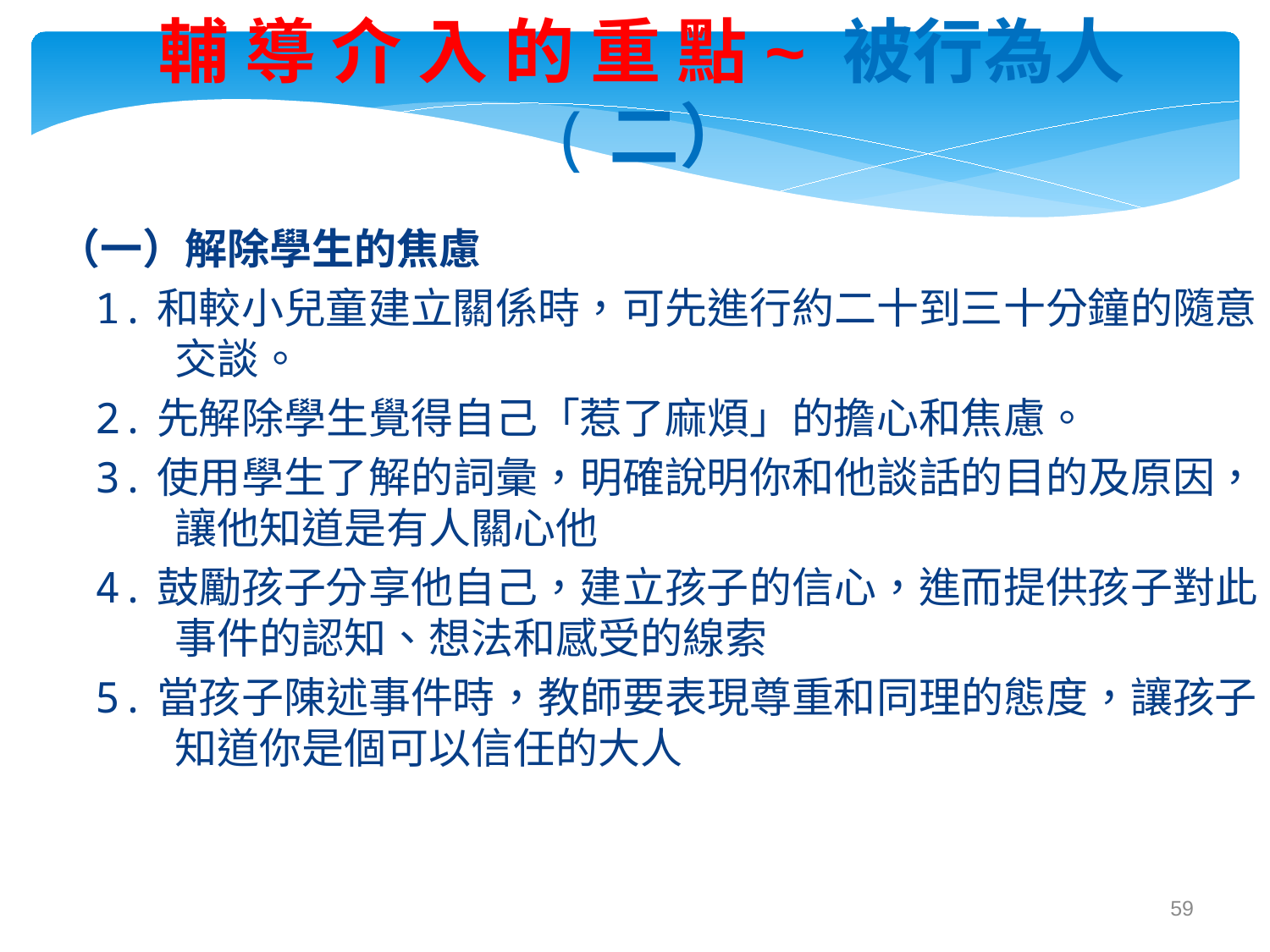

輔 導 介 入 的 重 點~ 被行為人(二）
（一）解除學生的焦慮
1.和較小兒童建立關係時，可先進行約二十到三十分鐘的隨意交談。
2.先解除學生覺得自己「惹了麻煩」的擔心和焦慮。
3.使用學生了解的詞彙，明確說明你和他談話的目的及原因，讓他知道是有人關心他
4.鼓勵孩子分享他自己，建立孩子的信心，進而提供孩子對此事件的認知、想法和感受的線索
5.當孩子陳述事件時，教師要表現尊重和同理的態度，讓孩子知道你是個可以信任的大人

59